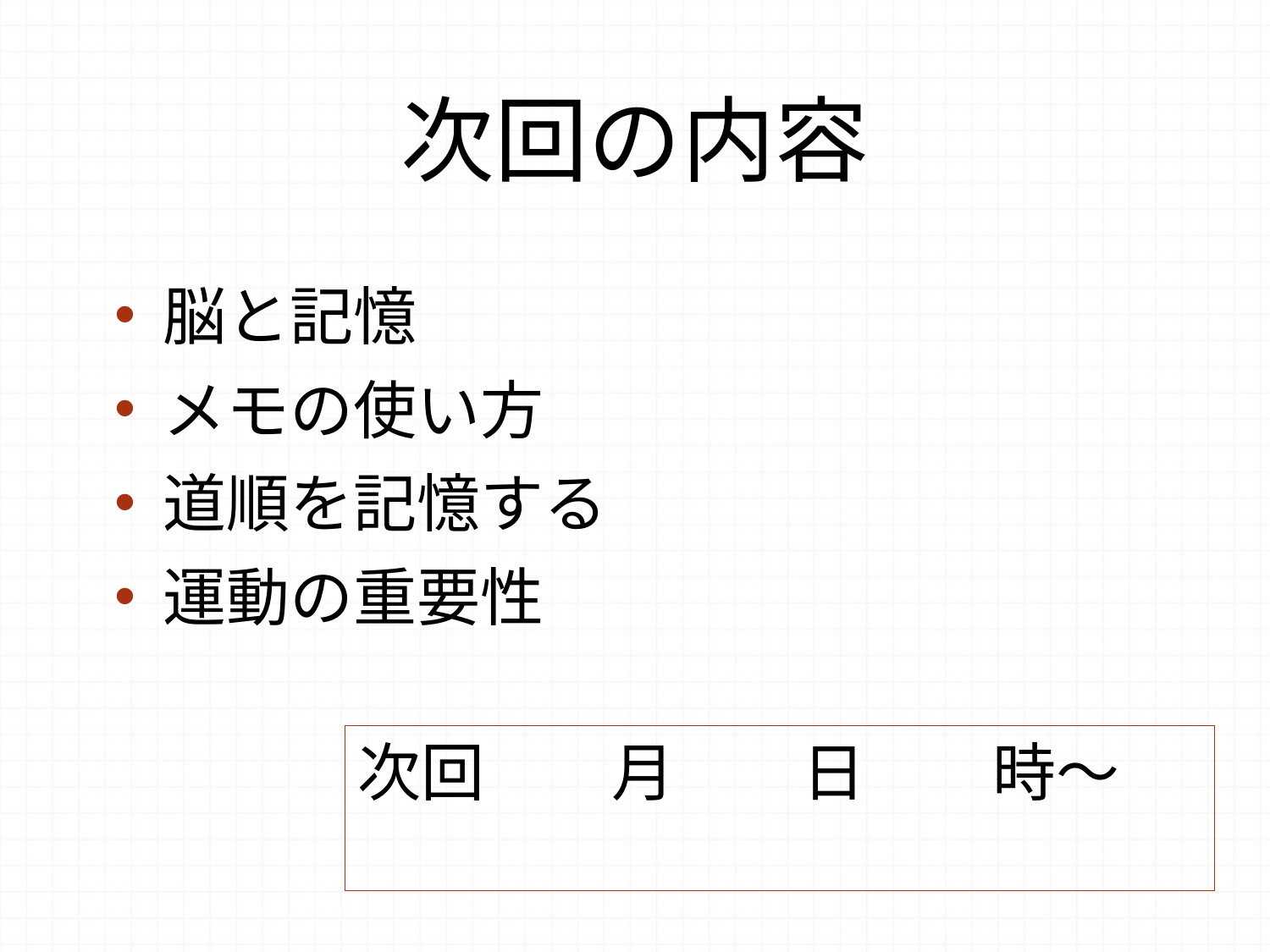

# 次回の内容
脳と記憶
メモの使い方
道順を記憶する
運動の重要性
次回　　月　　日　　時～
45